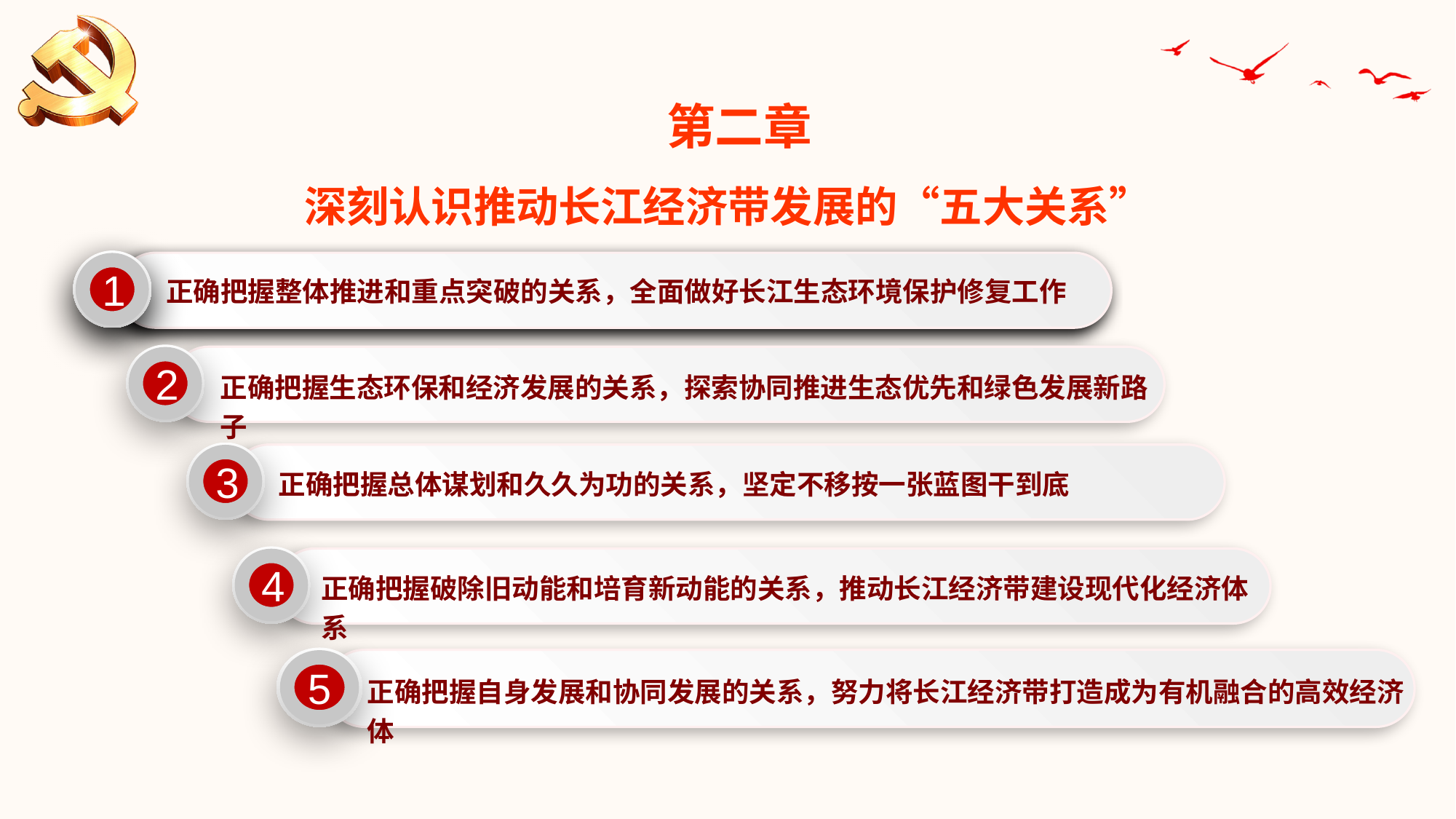

第二章
深刻认识推动长江经济带发展的“五大关系”

1

正确把握整体推进和重点突破的关系，全面做好长江生态环境保护修复工作

2

正确把握生态环保和经济发展的关系，探索协同推进生态优先和绿色发展新路子

3

正确把握总体谋划和久久为功的关系，坚定不移按一张蓝图干到底

4

正确把握破除旧动能和培育新动能的关系，推动长江经济带建设现代化经济体系

5

正确把握自身发展和协同发展的关系，努力将长江经济带打造成为有机融合的高效经济体